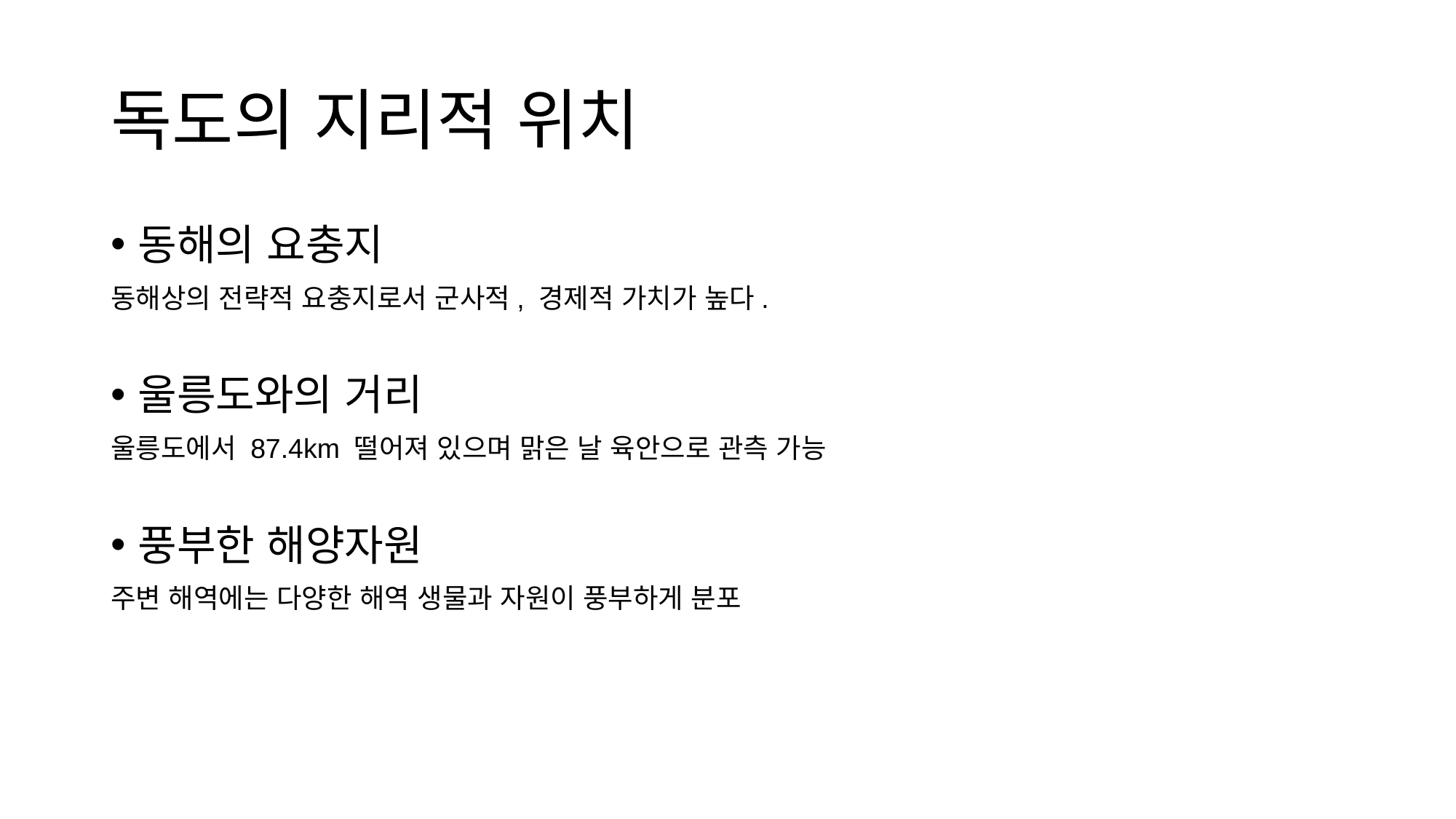

# 독도의 지리적 위치
동해의 요충지
동해상의 전략적 요충지로서 군사적, 경제적 가치가 높다.

울릉도와의 거리
울릉도에서 87.4km 떨어져 있으며 맑은 날 육안으로 관측 가능

풍부한 해양자원
주변 해역에는 다양한 해역 생물과 자원이 풍부하게 분포